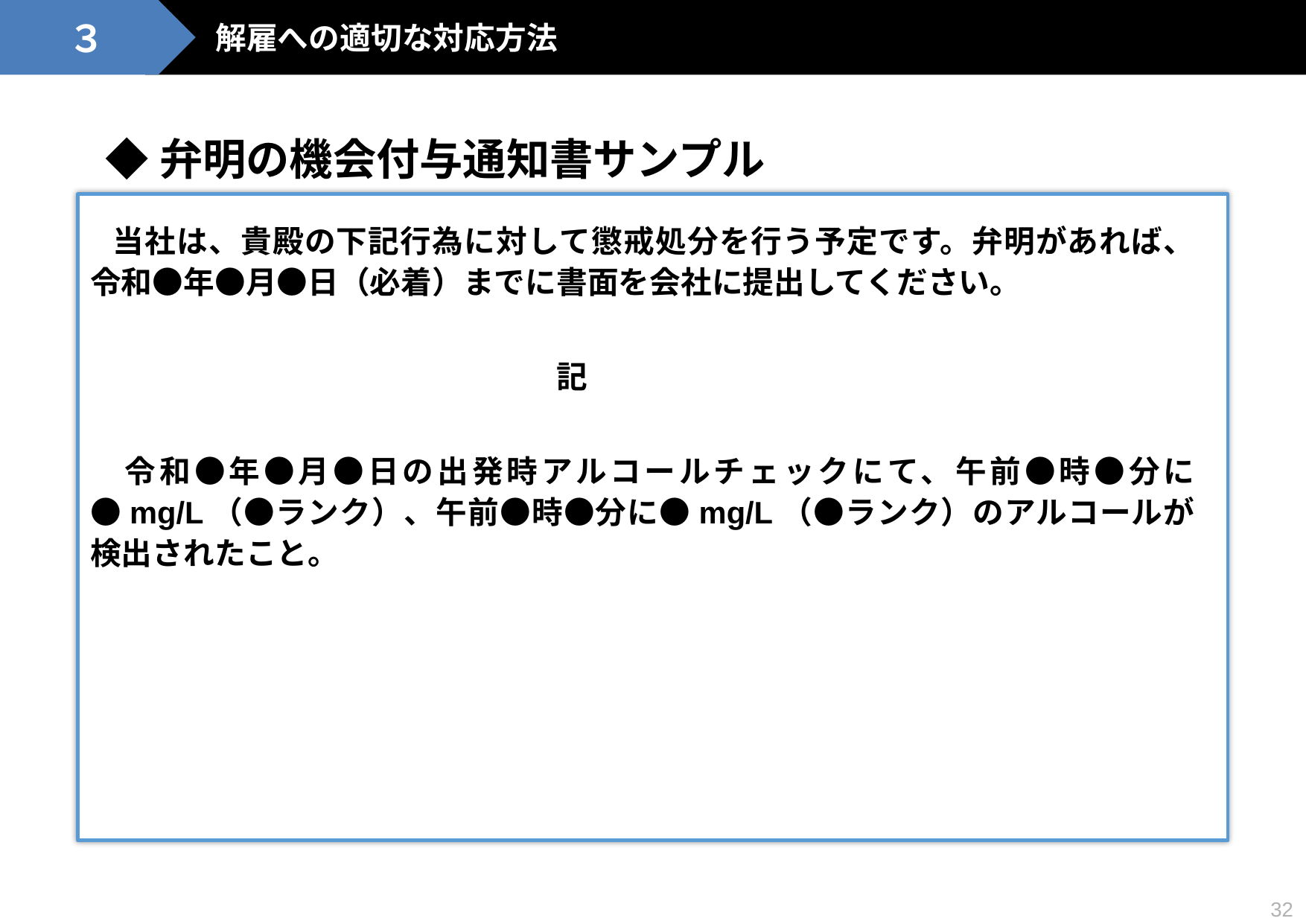

３
解雇への適切な対応方法
◆弁明の機会付与通知書サンプル

　当社は、貴殿の下記行為に対して懲戒処分を行う予定です。弁明があれば、令和●年●月●日（必着）までに書面を会社に提出してください。

　　　　　　　　　　　　　　　記

　令和●年●月●日の出発時アルコールチェックにて、午前●時●分に●mg/L（●ランク）、午前●時●分に●mg/L（●ランク）のアルコールが検出されたこと。

32